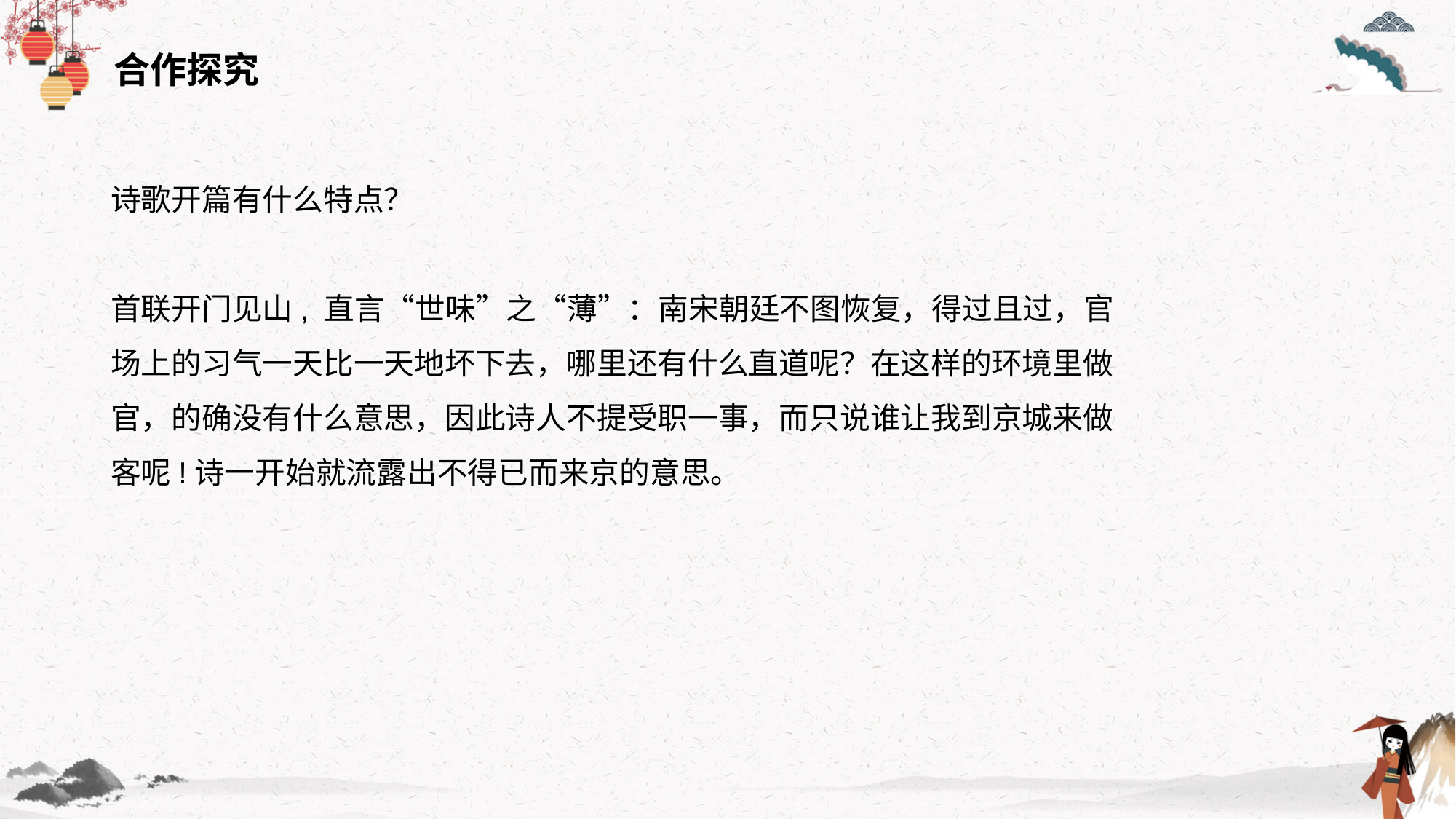

合作探究
诗歌开篇有什么特点？

首联开门见山, 直言“世味”之“薄”：南宋朝廷不图恢复，得过且过，官场上的习气一天比一天地坏下去，哪里还有什么直道呢？在这样的环境里做官，的确没有什么意思，因此诗人不提受职一事，而只说谁让我到京城来做客呢!诗一开始就流露出不得已而来京的意思。